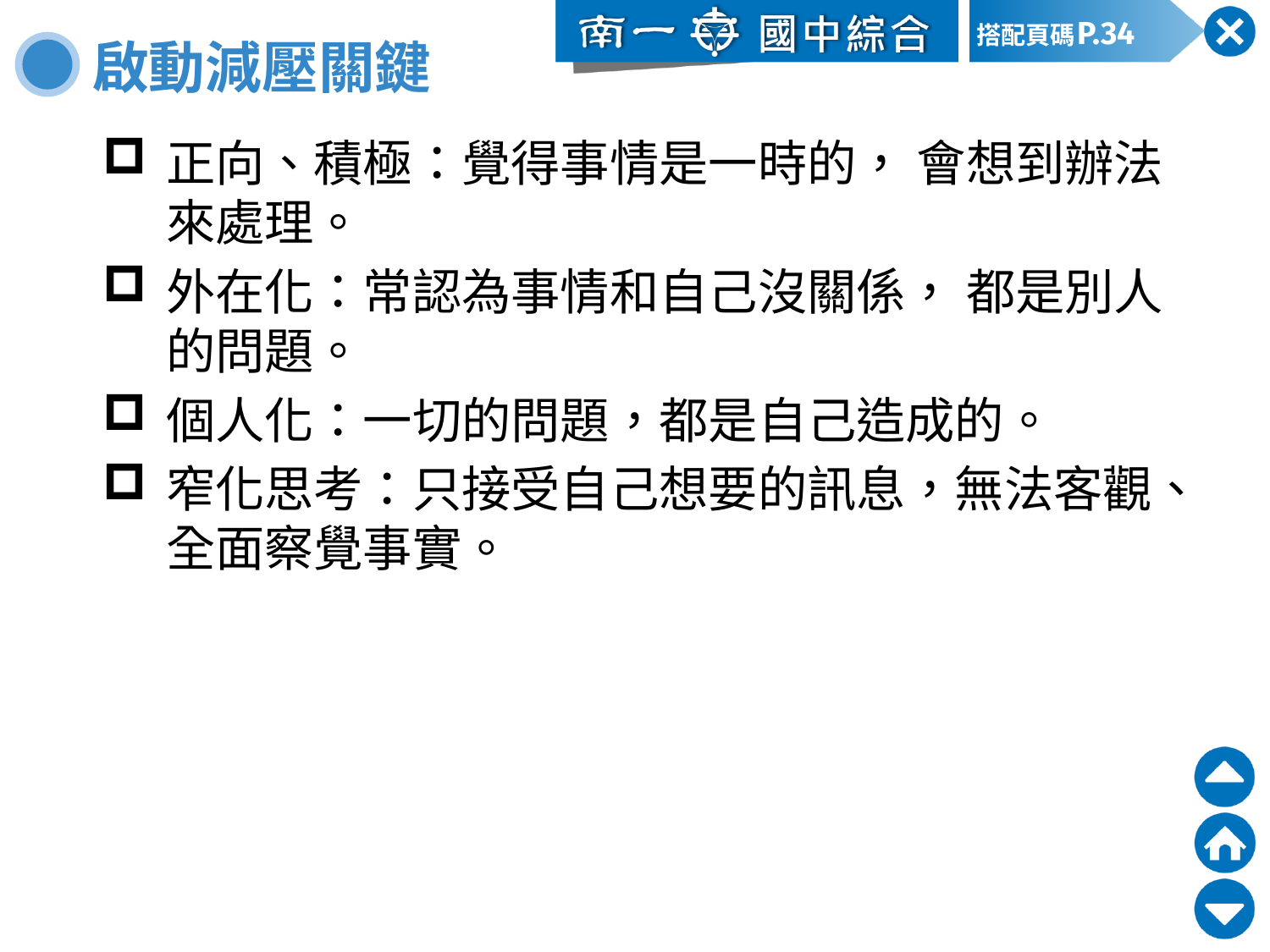

P.34
啟動減壓關鍵

正向、積極：覺得事情是一時的， 會想到辦法來處理。
外在化：常認為事情和自己沒關係， 都是別人的問題。
個人化：一切的問題，都是自己造成的。
窄化思考：只接受自己想要的訊息，無法客觀、全面察覺事實。